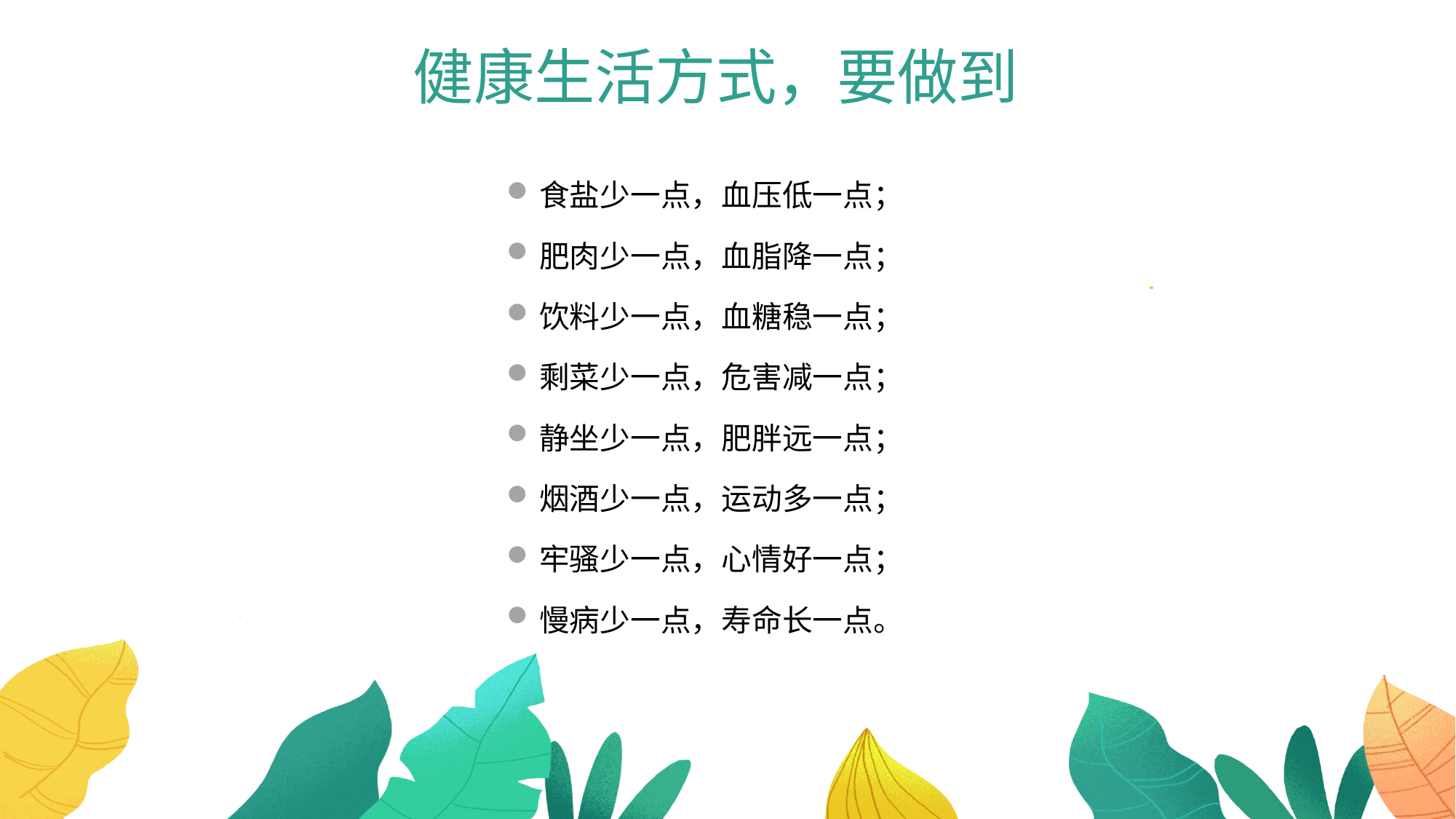

健康生活方式，要做到
食盐少一点，血压低一点；
肥肉少一点，血脂降一点；
饮料少一点，血糖稳一点；
剩菜少一点，危害减一点；
静坐少一点，肥胖远一点；
烟酒少一点，运动多一点；
牢骚少一点，心情好一点；
慢病少一点，寿命长一点。